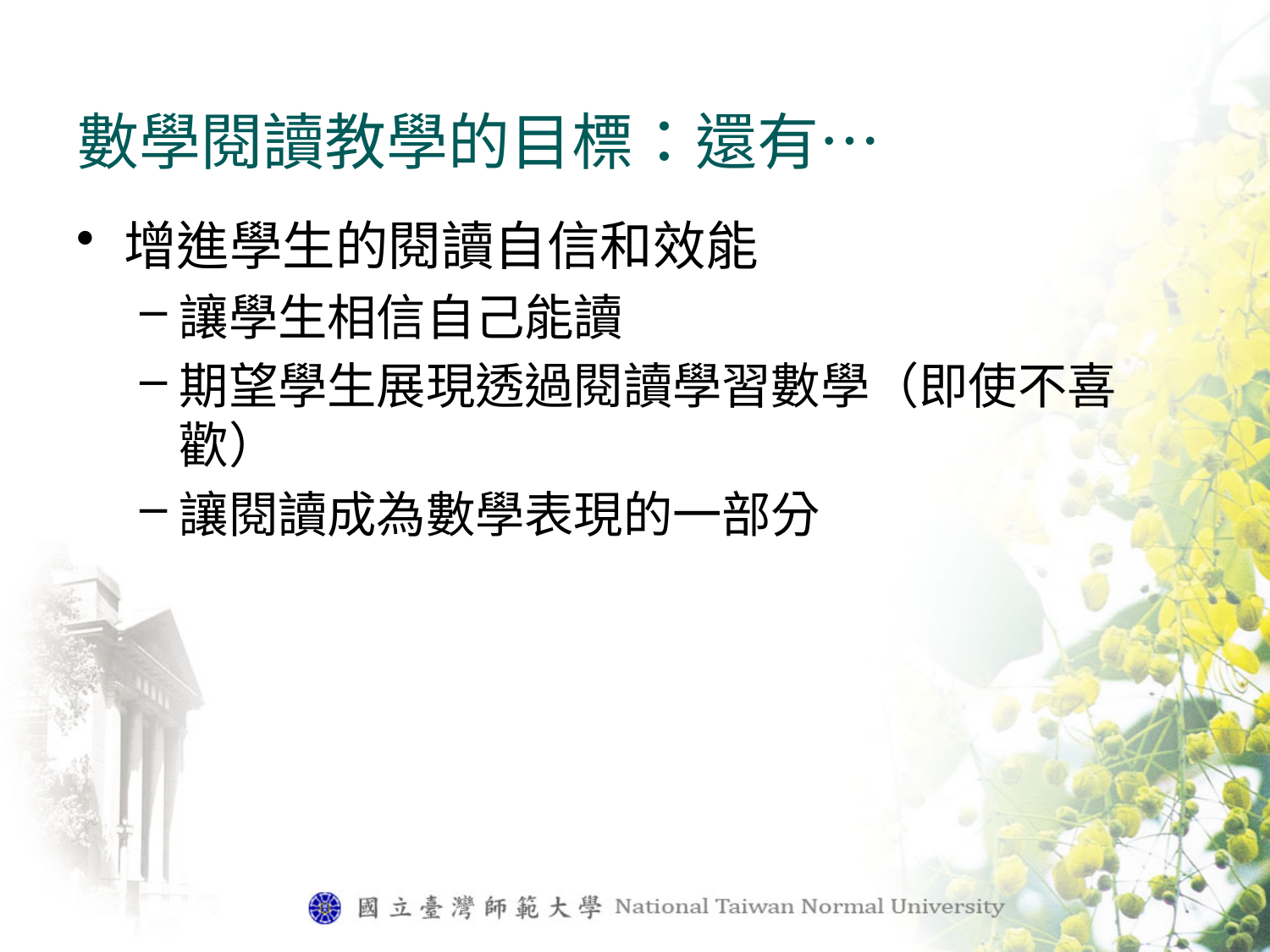

# 數學閱讀教學的目標：還有…
增進學生的閱讀自信和效能
讓學生相信自己能讀
期望學生展現透過閱讀學習數學（即使不喜歡）
讓閱讀成為數學表現的一部分